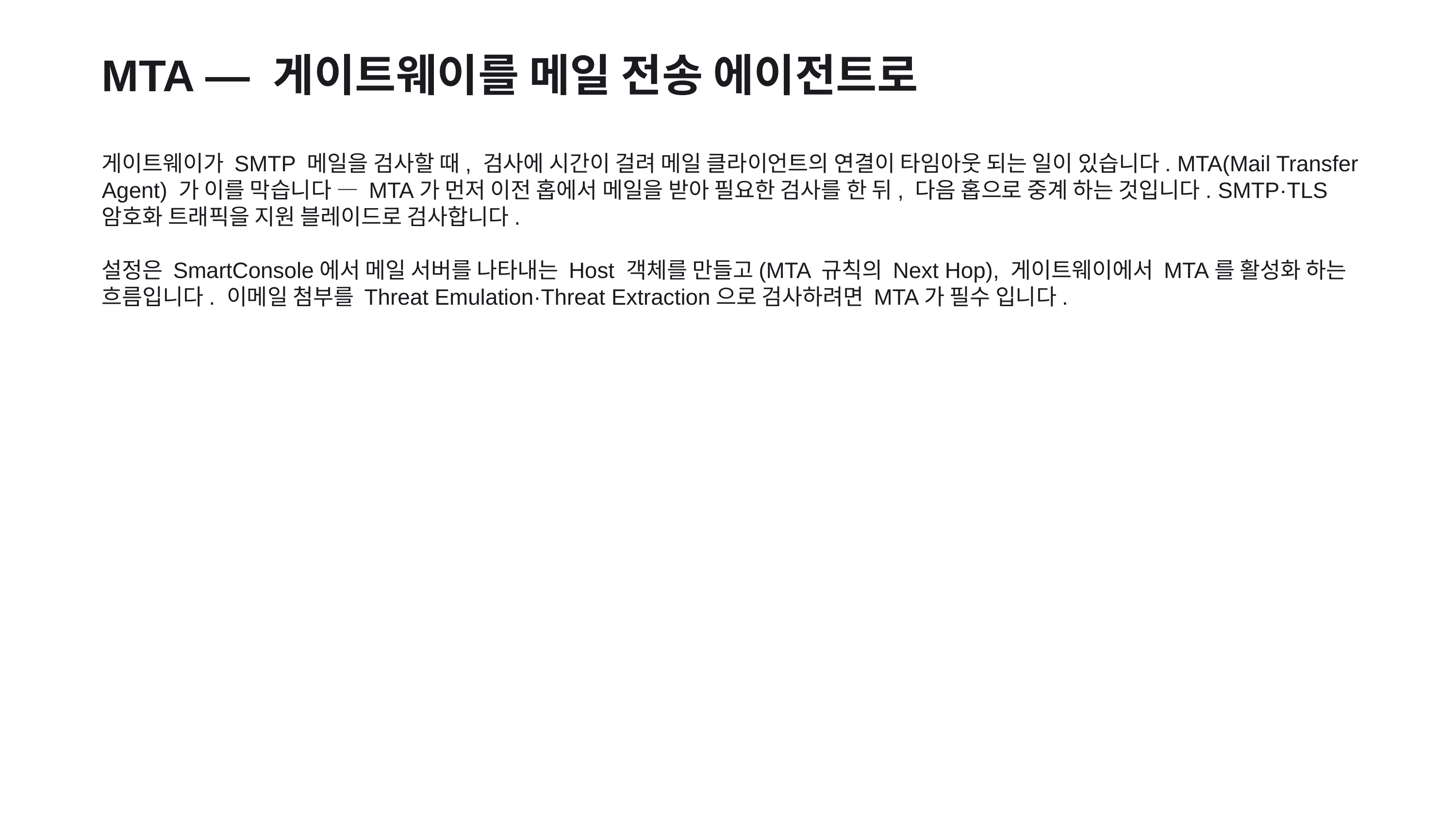

MTA — 게이트웨이를 메일 전송 에이전트로
게이트웨이가 SMTP 메일을 검사할 때, 검사에 시간이 걸려 메일 클라이언트의 연결이 타임아웃 되는 일이 있습니다. MTA(Mail Transfer Agent) 가 이를 막습니다 — MTA가 먼저 이전 홉에서 메일을 받아 필요한 검사를 한 뒤, 다음 홉으로 중계 하는 것입니다. SMTP·TLS 암호화 트래픽을 지원 블레이드로 검사합니다.

설정은 SmartConsole에서 메일 서버를 나타내는 Host 객체를 만들고(MTA 규칙의 Next Hop), 게이트웨이에서 MTA를 활성화 하는 흐름입니다. 이메일 첨부를 Threat Emulation·Threat Extraction으로 검사하려면 MTA가 필수 입니다.